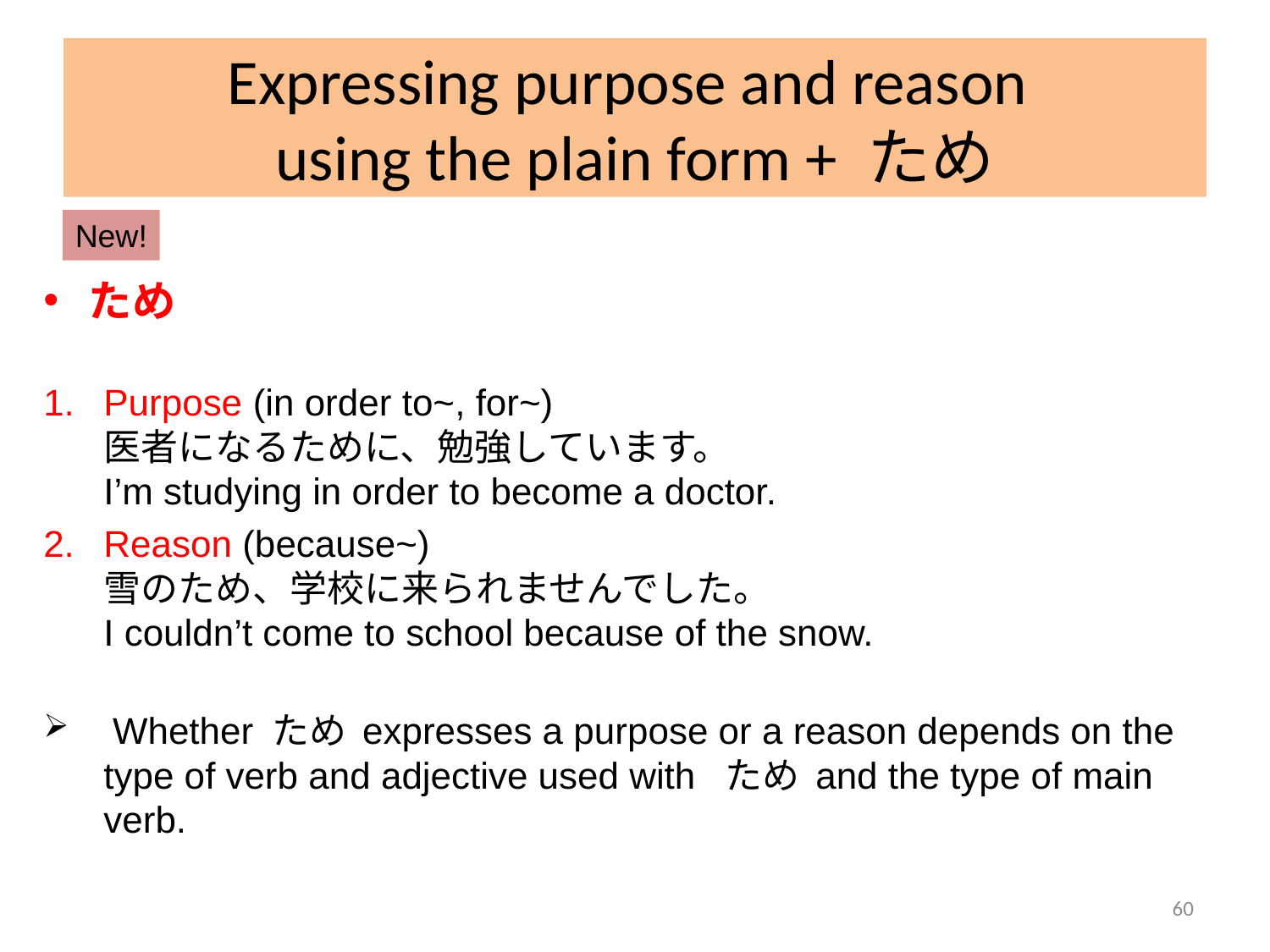

# Expressing purpose and reason using the plain form + ため
New!

ため

Purpose (in order to~, for~)
	医者になるために、勉強しています。
	I’m studying in order to become a doctor.
Reason (because~)
	雪のため、学校に来られませんでした。
	I couldn’t come to school because of the snow.

 Whether ため expresses a purpose or a reason depends on the type of verb and adjective used with  ため and the type of main verb.
60